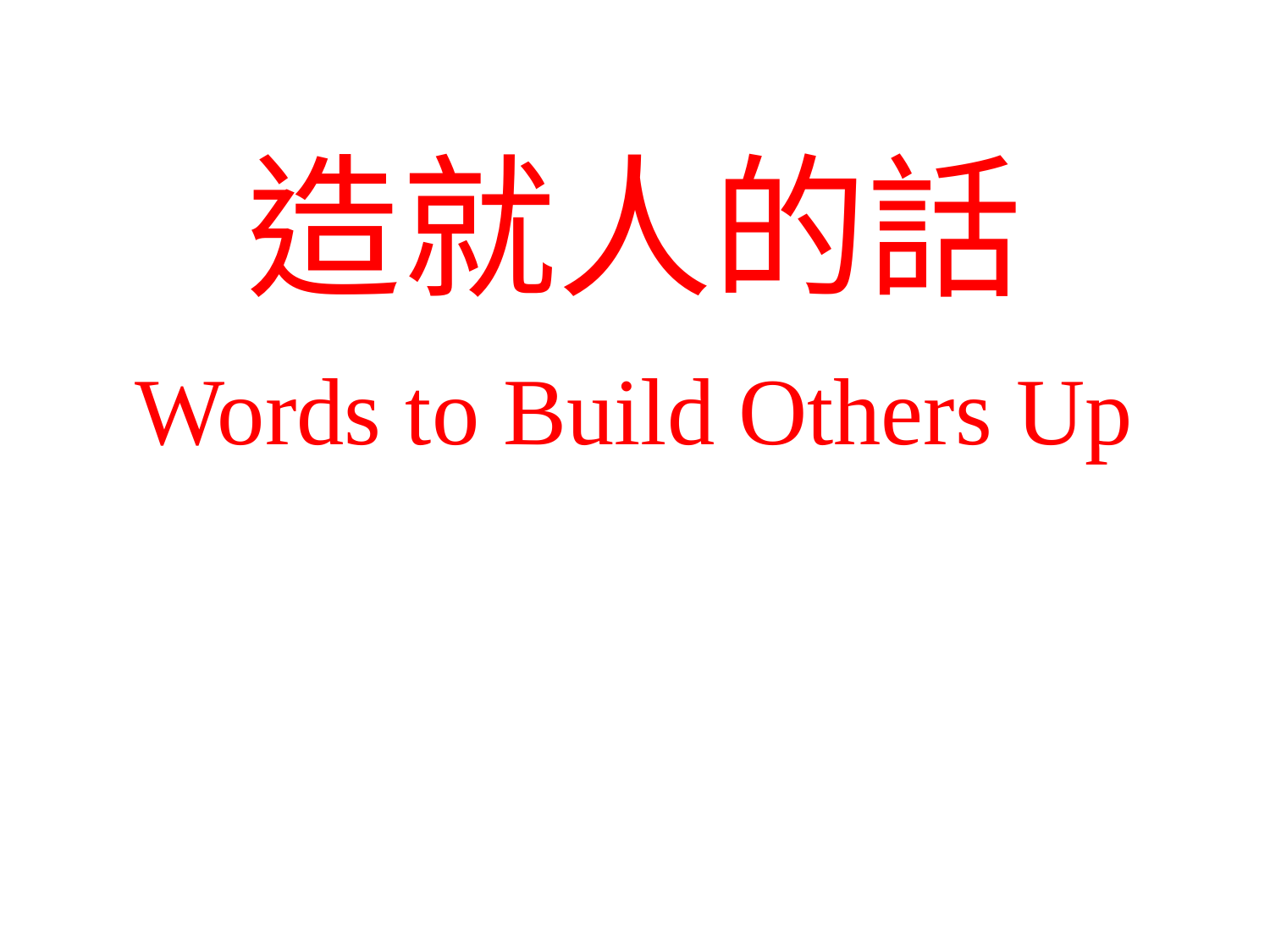

# 造就人的話
Words to Build Others Up